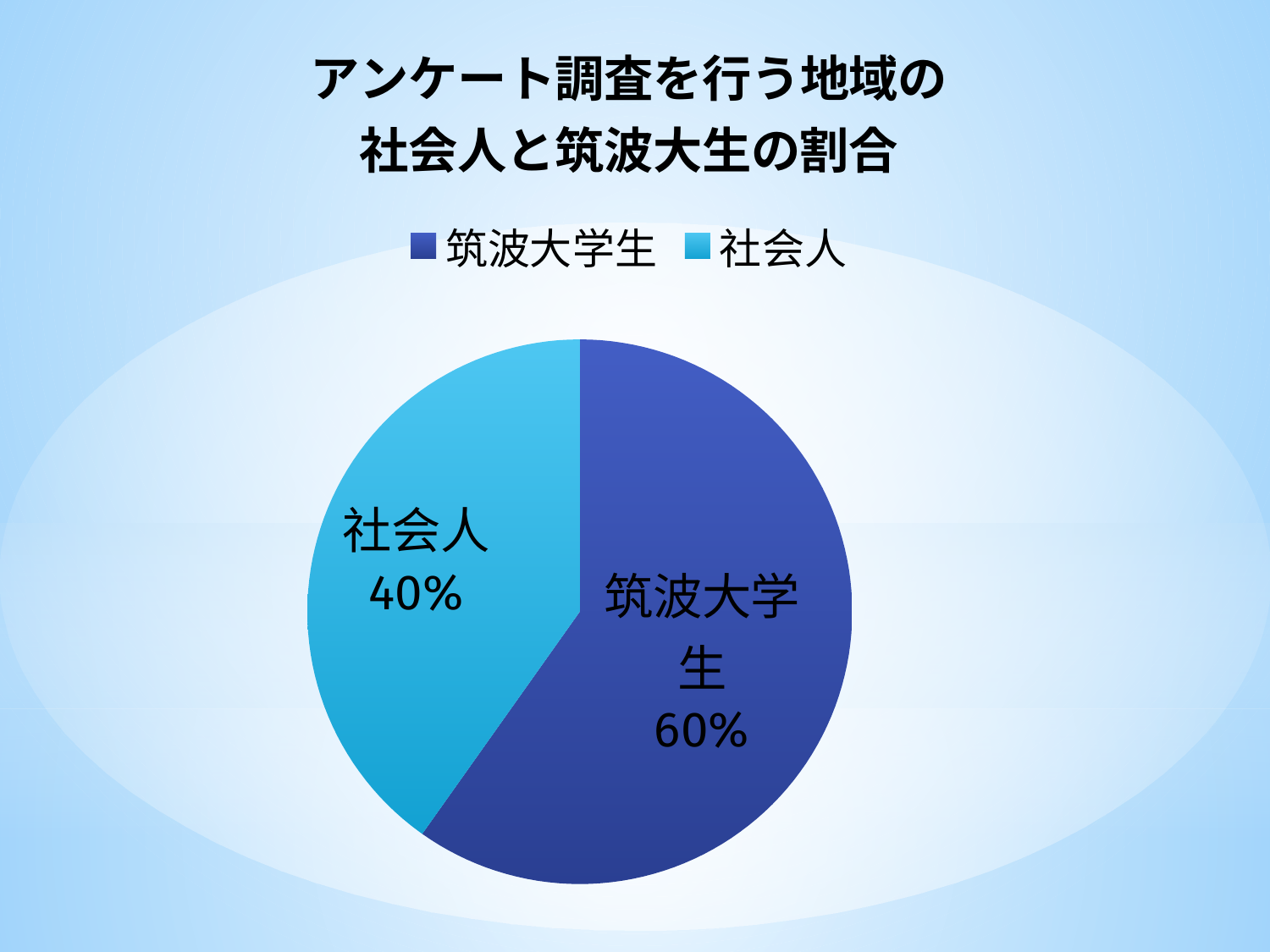

### Chart: アンケート調査を行う地域の
社会人と筑波大生の割合

| Category |  |
|---|---|
| 筑波大学生 | 5922.191813113333 |
| 社会人 | 3979.0 |